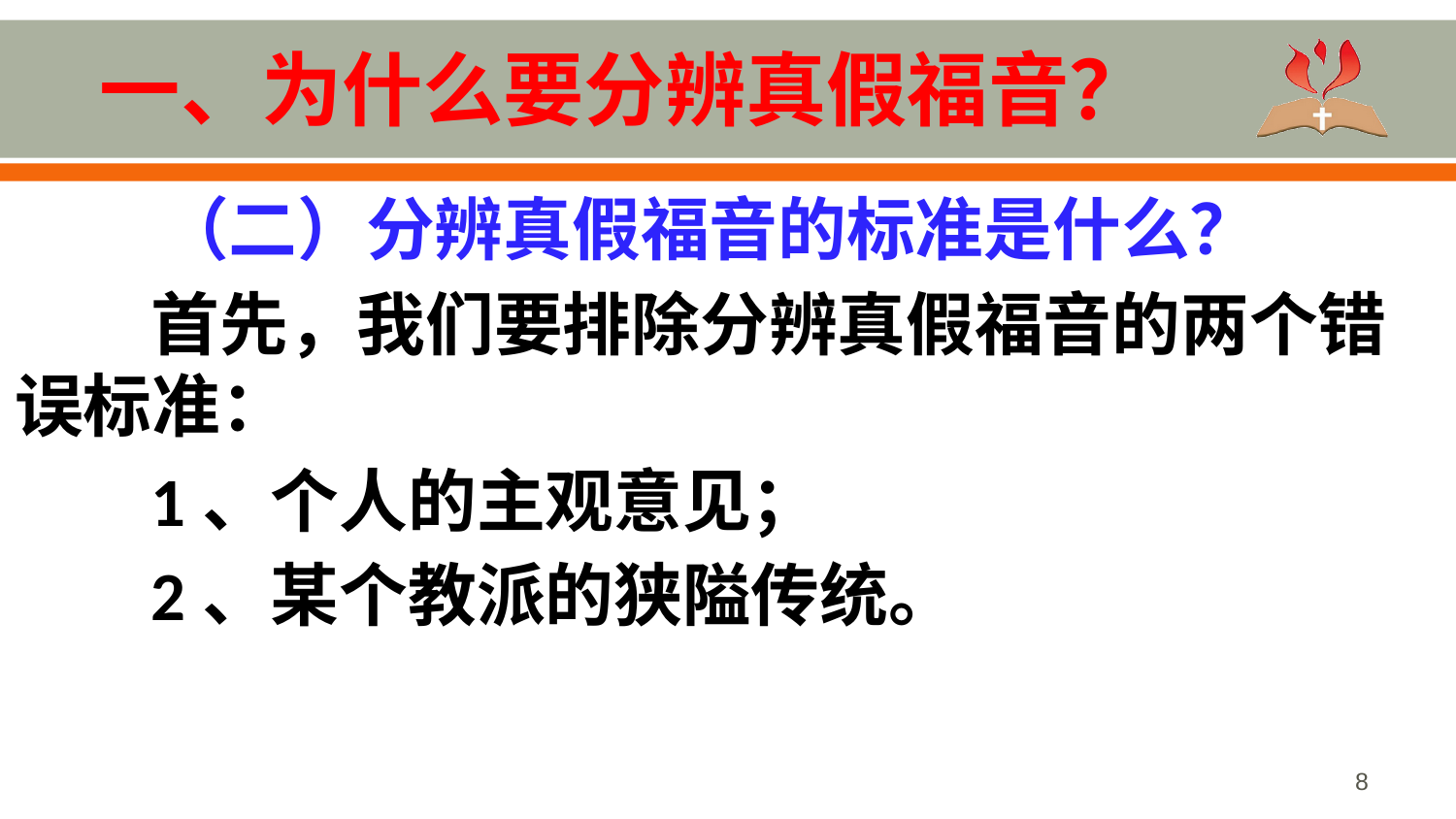

# 一、为什么要分辨真假福音？
	（二）分辨真假福音的标准是什么？
首先，我们要排除分辨真假福音的两个错误标准：
1、个人的主观意见；
2、某个教派的狭隘传统。

8